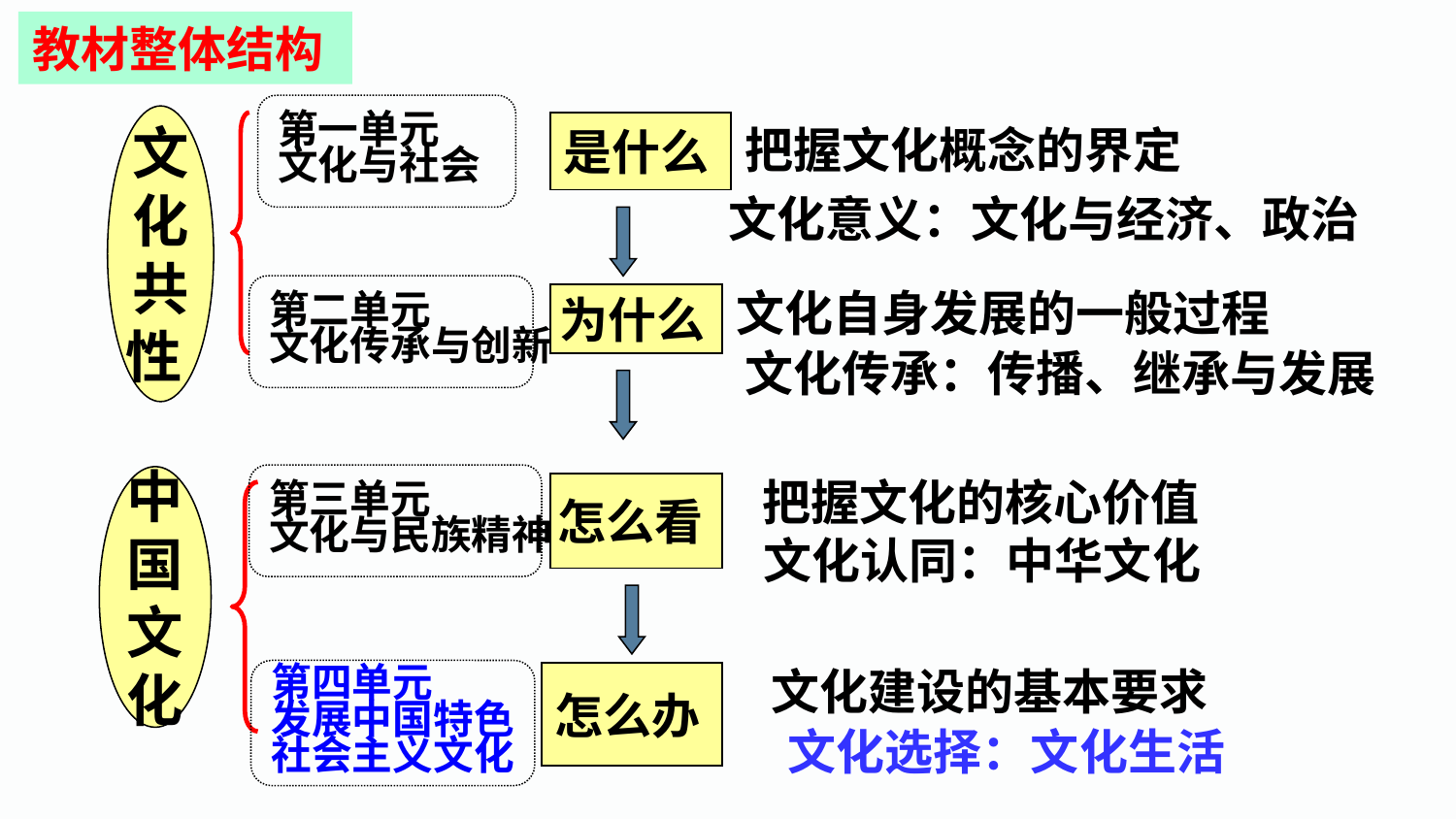

教材整体结构
第一单元
文化与社会
文
化
共
性

是什么
把握文化概念的界定

文化意义：文化与经济、政治

第二单元
文化传承与创新
文化自身发展的一般过程
为什么
文化传承：传播、继承与发展

把握文化的核心价值
第三单元
文化与民族精神
中
国
文
化
怎么看

文化认同：中华文化

文化建设的基本要求
第四单元
发展中国特色
社会主义文化
怎么办
文化选择：文化生活